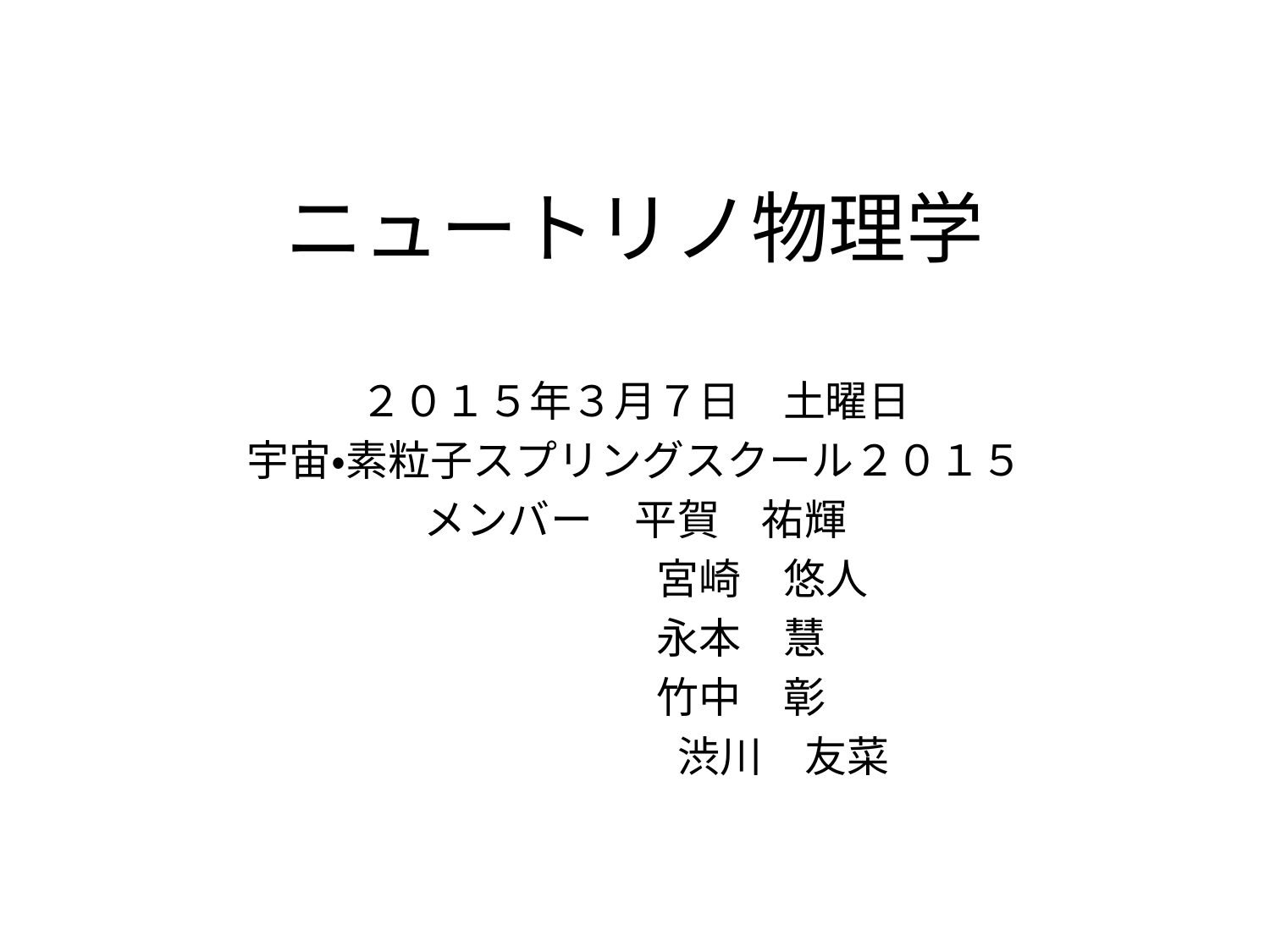

# ニュートリノ物理学
２０１５年３月７日　土曜日
宇宙・素粒子スプリングスクール２０１５
メンバー　平賀　祐輝
　　　　　　宮崎　悠人
　　　　　永本　慧
　　　　　竹中　彰
　　　　　　　渋川　友菜